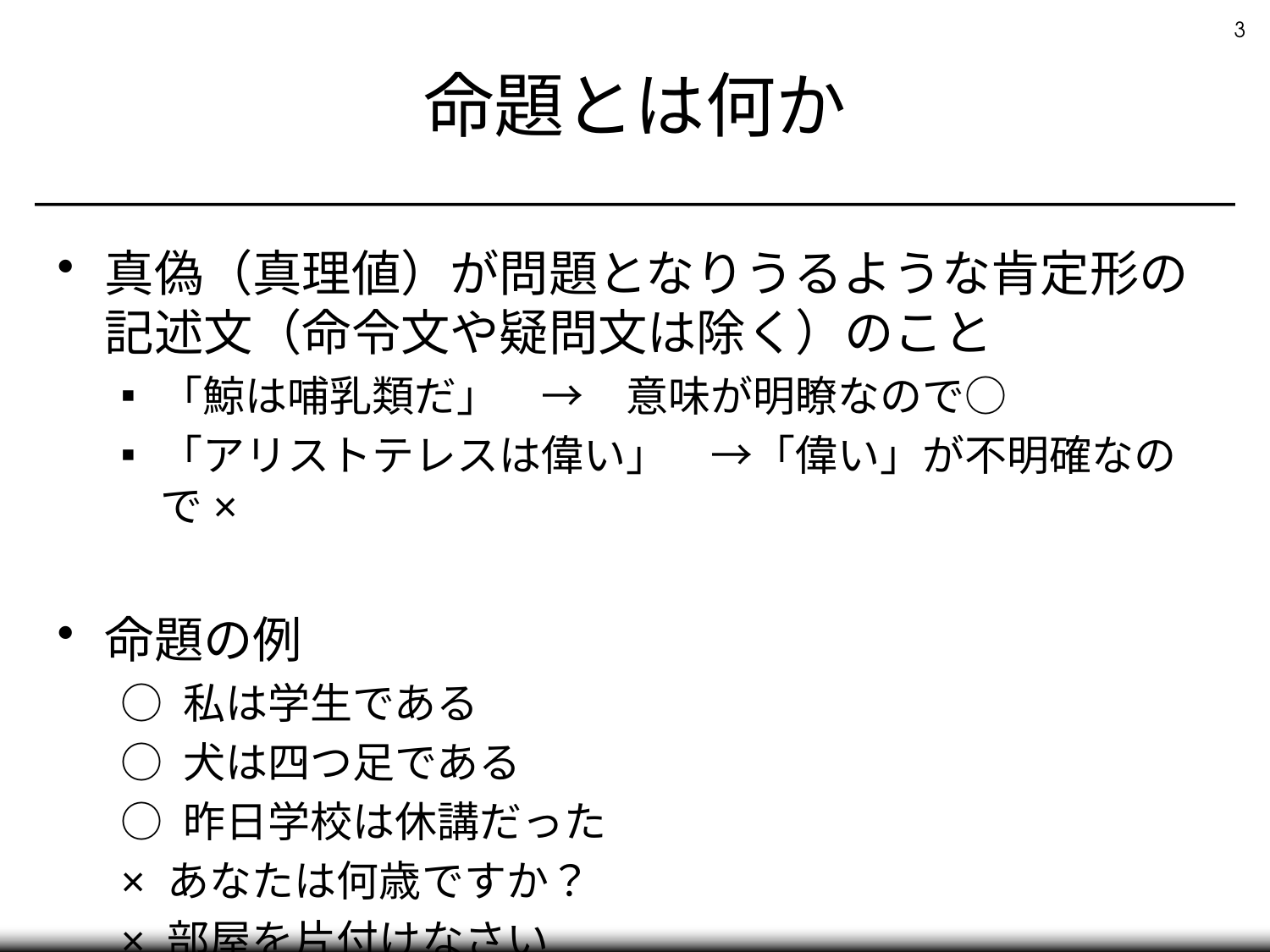

# 命題とは何か
真偽（真理値）が問題となりうるような肯定形の記述文（命令文や疑問文は除く）のこと
「鯨は哺乳類だ」　→　意味が明瞭なので○
「アリストテレスは偉い」　→「偉い」が不明確なので×

命題の例
○ 私は学生である
○ 犬は四つ足である
○ 昨日学校は休講だった
× あなたは何歳ですか？
× 部屋を片付けなさい